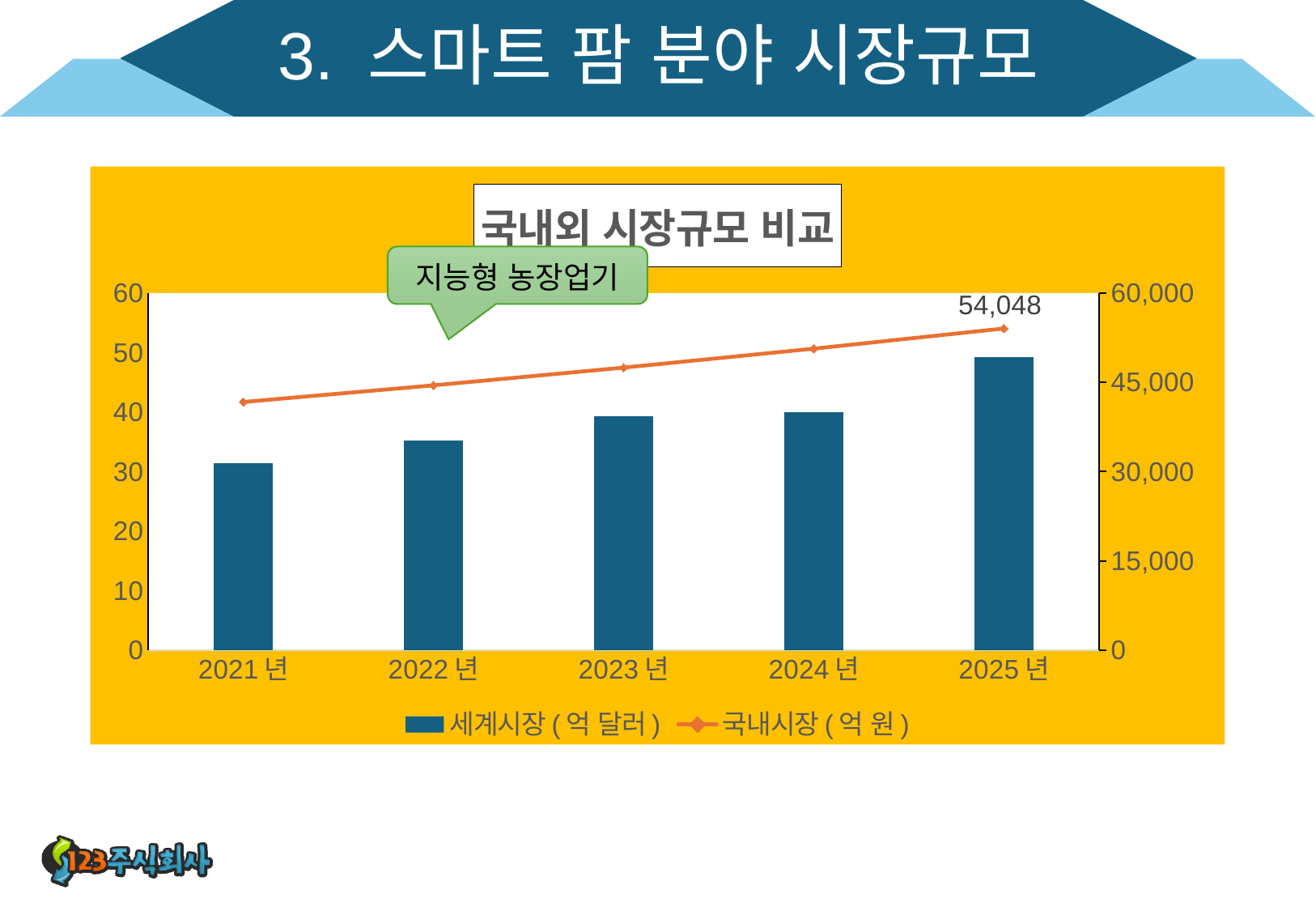

# 3. 스마트 팜 분야 시장규모

### Chart: 국내외 시장규모 비교

| Category | 세계시장(억 달러) | 국내시장(억 원) |
|---|---|---|
| 2021년 | 31.4 | 41699.0 |
| 2022년 | 35.2 | 44493.0 |
| 2023년 | 39.3 | 47474.0 |
| 2024년 | 40.0 | 50655.0 |
| 2025년 | 49.2 | 54048.0 |